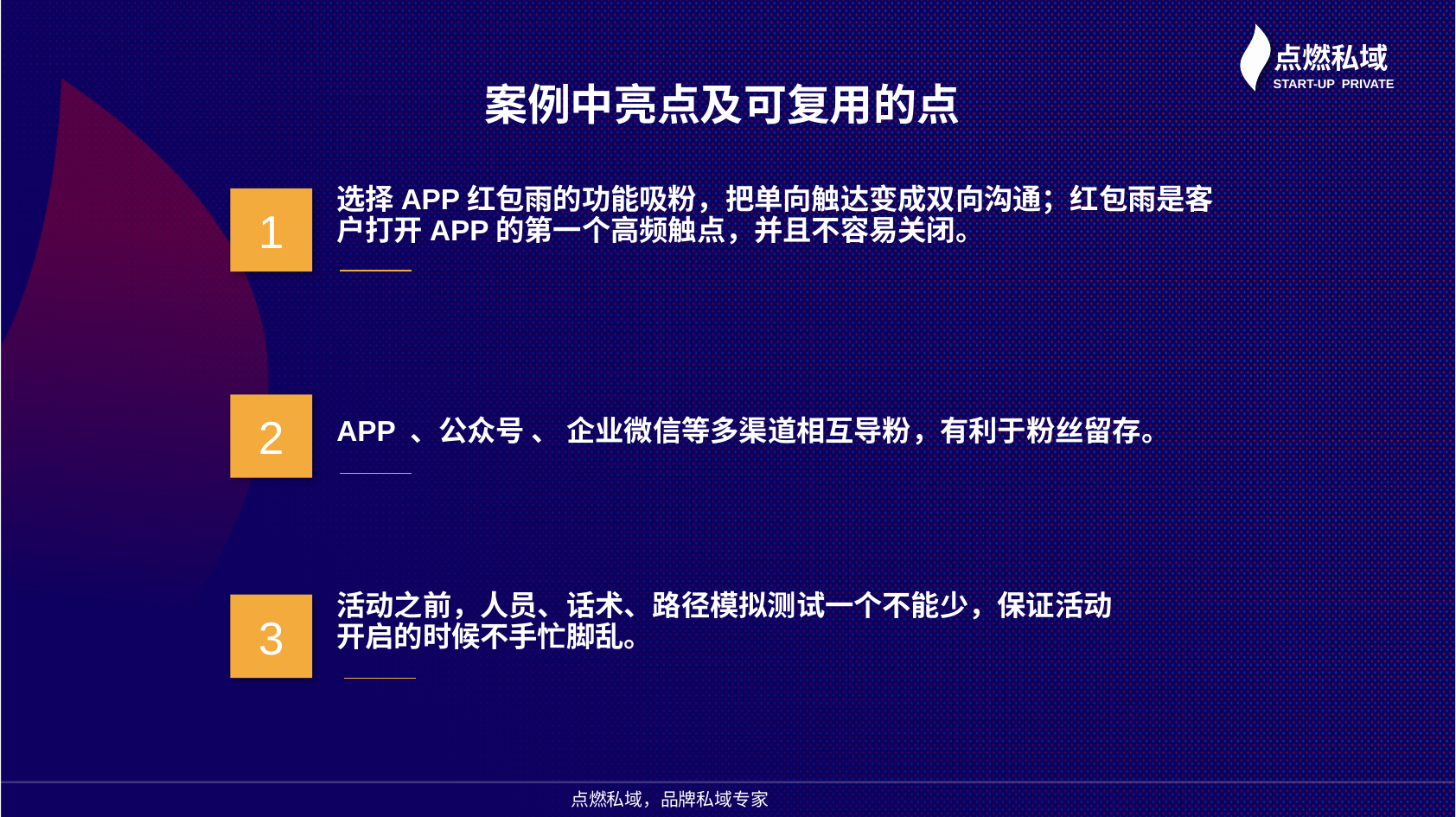

案例中亮点及可复用的点
选择APP红包雨的功能吸粉，把单向触达变成双向沟通；红包雨是客户打开APP的第一个高频触点，并且不容易关闭。

1

2
APP 、公众号 、 企业微信等多渠道相互导粉，有利于粉丝留存。

活动之前，人员、话术、路径模拟测试一个不能少，保证活动
开启的时候不手忙脚乱。

3

点燃私域，品牌私域专家